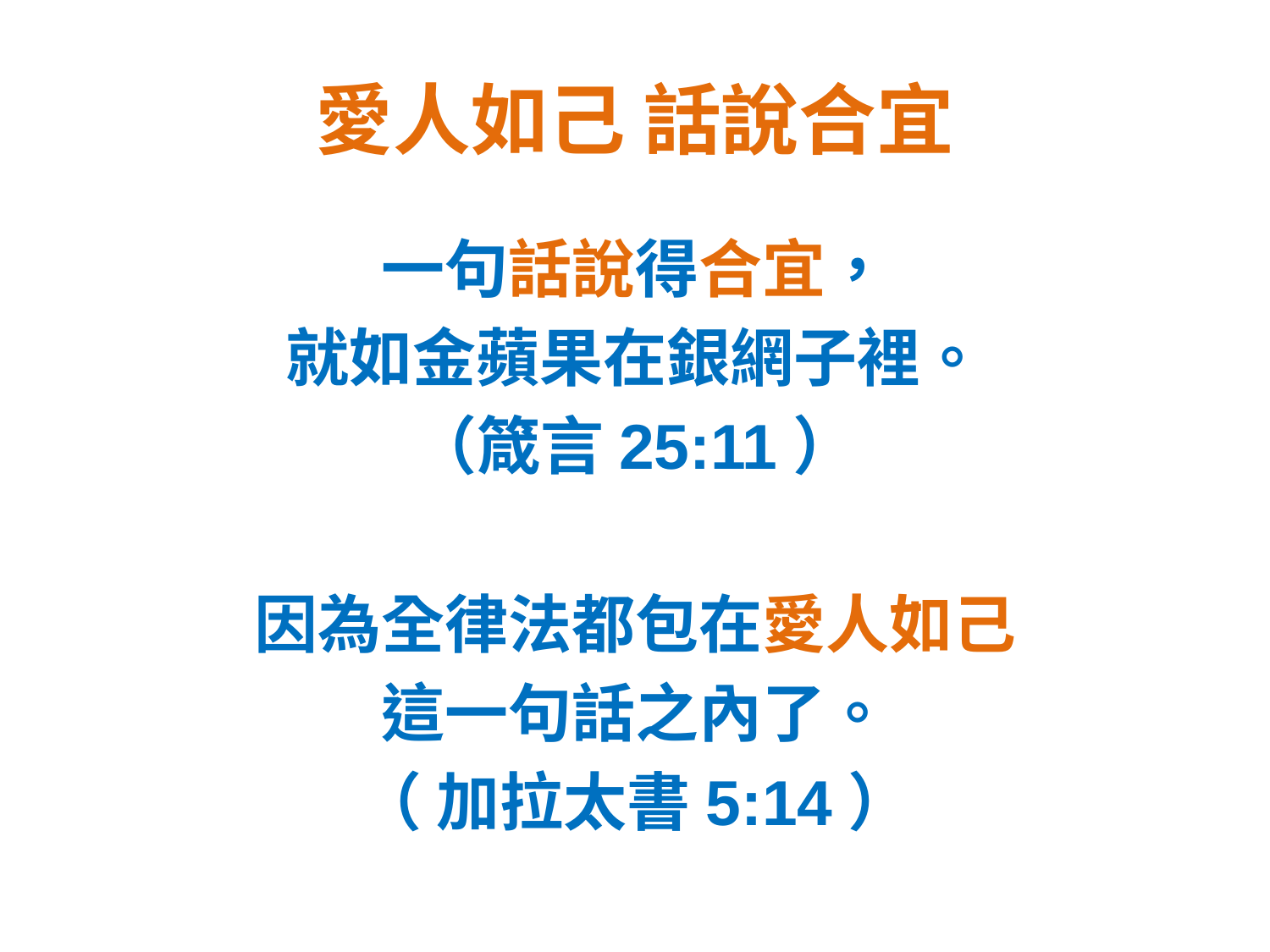

# 愛人如己 話說合宜
一句話說得合宜，
就如金蘋果在銀網子裡。
（箴言25:11）

因為全律法都包在愛人如己
這一句話之內了。
（ 加拉太書5:14）